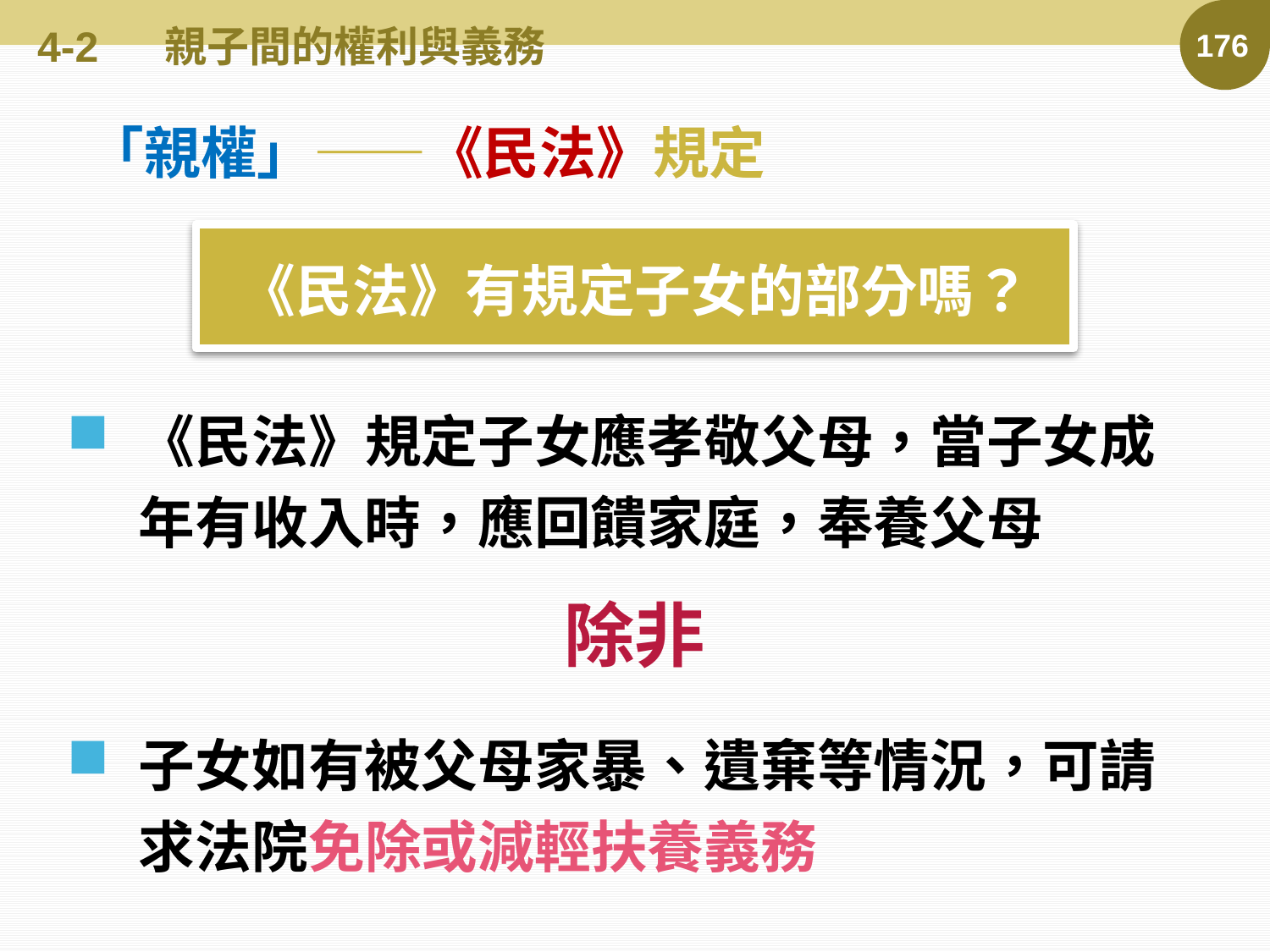

# 4-2	親子間的權利與義務
176

「親權」——《民法》規定
《民法》有規定子女的部分嗎？
《民法》規定子女應孝敬父母，當子女成年有收入時，應回饋家庭，奉養父母

子女如有被父母家暴、遺棄等情況，可請求法院免除或減輕扶養義務
除非